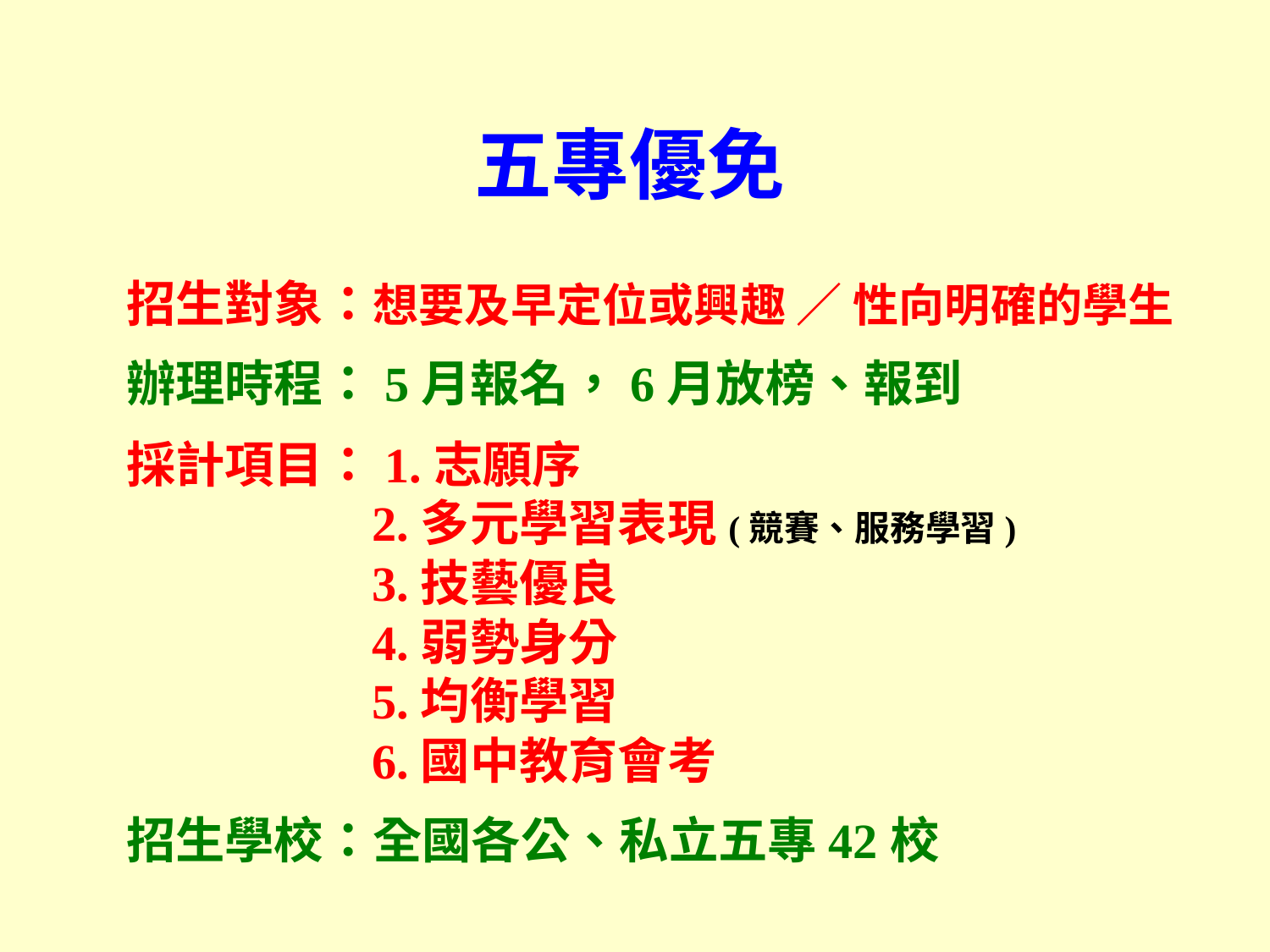

五專優免
招生對象：想要及早定位或興趣 ∕ 性向明確的學生
辦理時程：5月報名，6月放榜、報到
採計項目：1.志願序
                    2.多元學習表現(競賽、服務學習)
                    3.技藝優良
                    4.弱勢身分
                    5.均衡學習
                    6.國中教育會考
招生學校：全國各公、私立五專42校